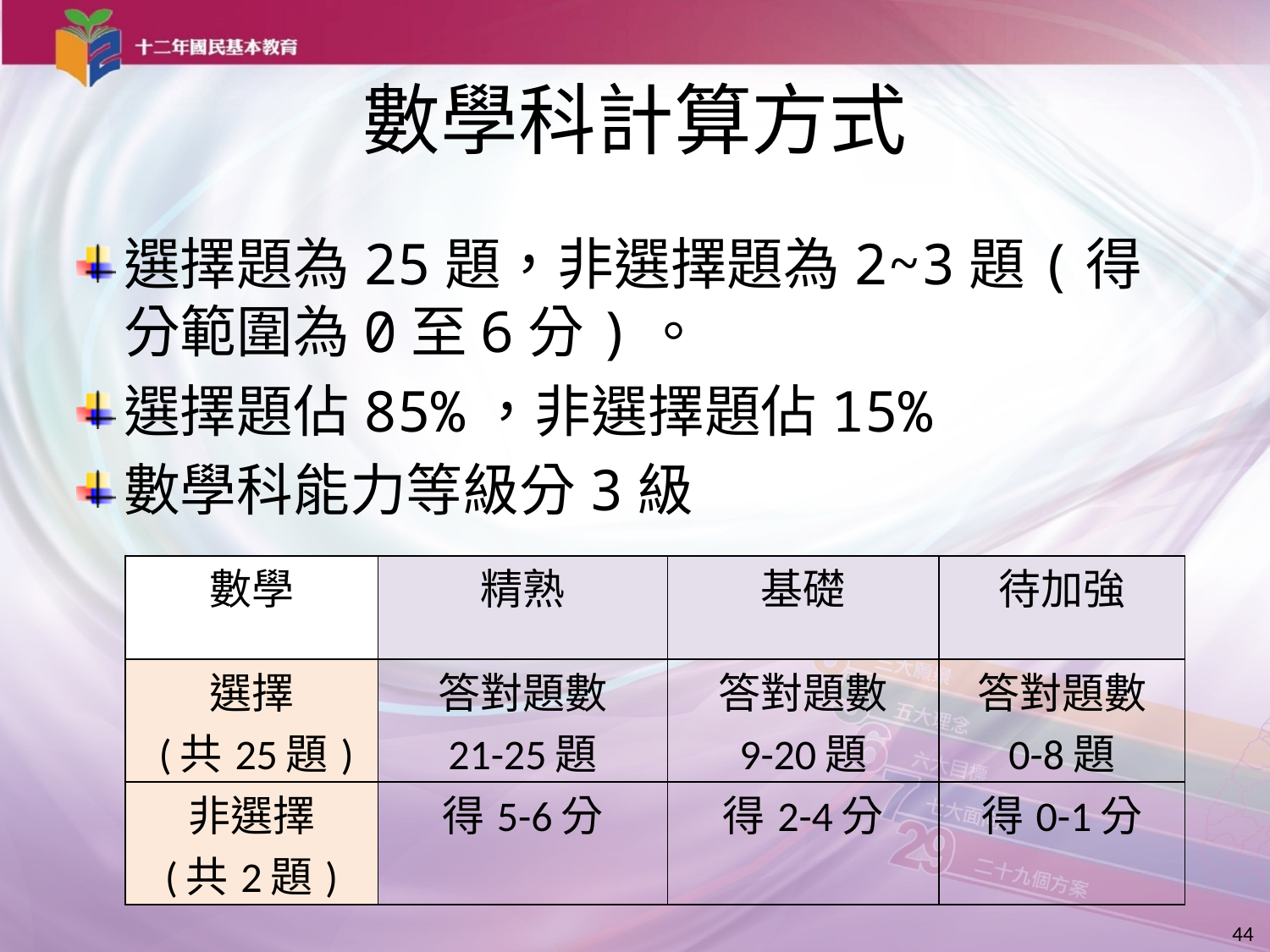

# 數學科計算方式
選擇題為25題，非選擇題為2~3題(得分範圍為0至6分)。
選擇題佔85%，非選擇題佔15%
數學科能力等級分3級

| 數學 | 精熟 | 基礎 | 待加強 |
| --- | --- | --- | --- |
| 選擇 (共25題) | 答對題數 21-25題 | 答對題數 9-20題 | 答對題數 0-8題 |
| 非選擇 (共2題) | 得5-6分 | 得2-4分 | 得0-1分 |